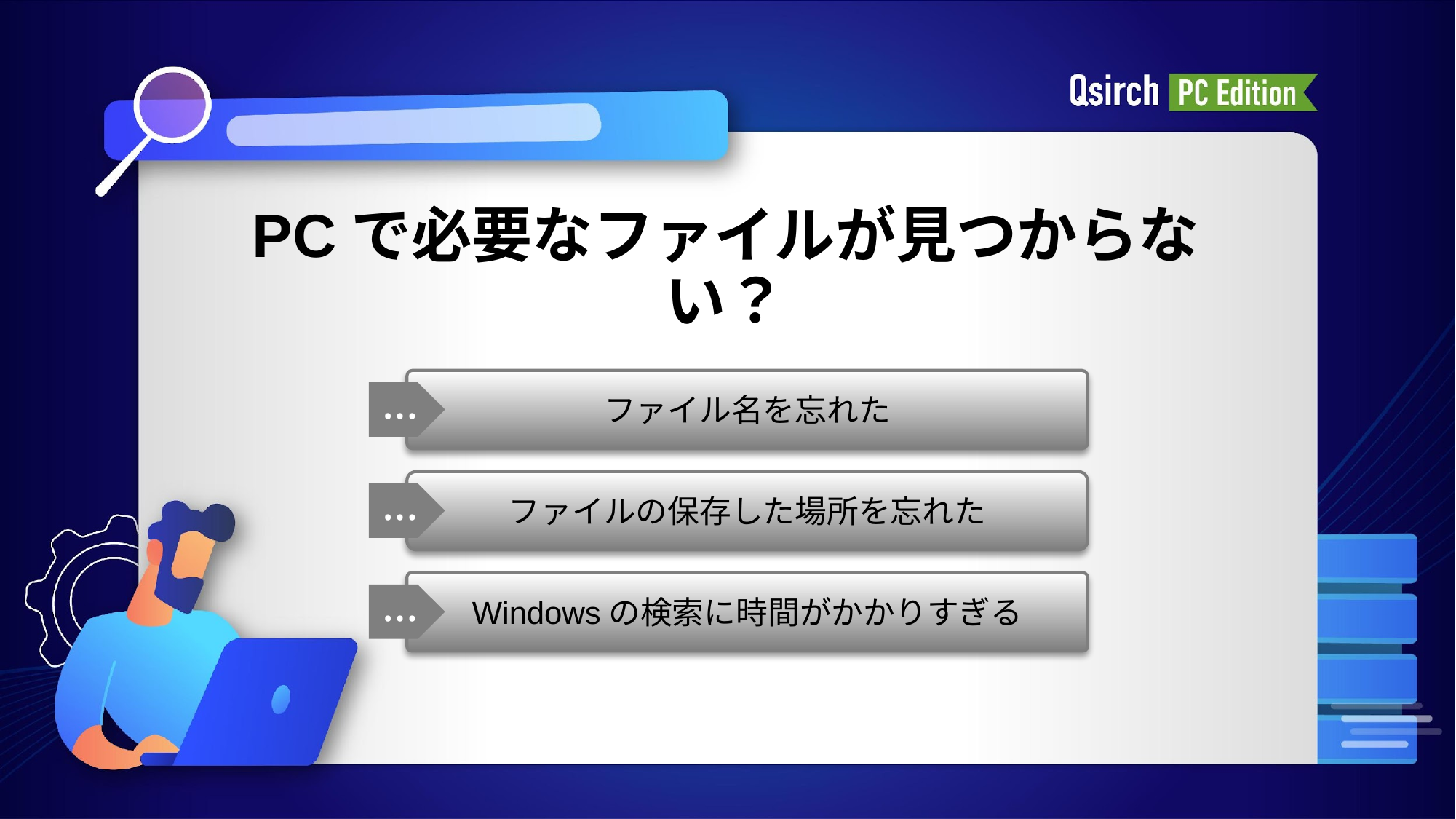

# PCで必要なファイルが見つからない？
ファイル名を忘れた
‧‧‧
ファイルの保存した場所を忘れた
‧‧‧
Windowsの検索に時間がかかりすぎる
‧‧‧